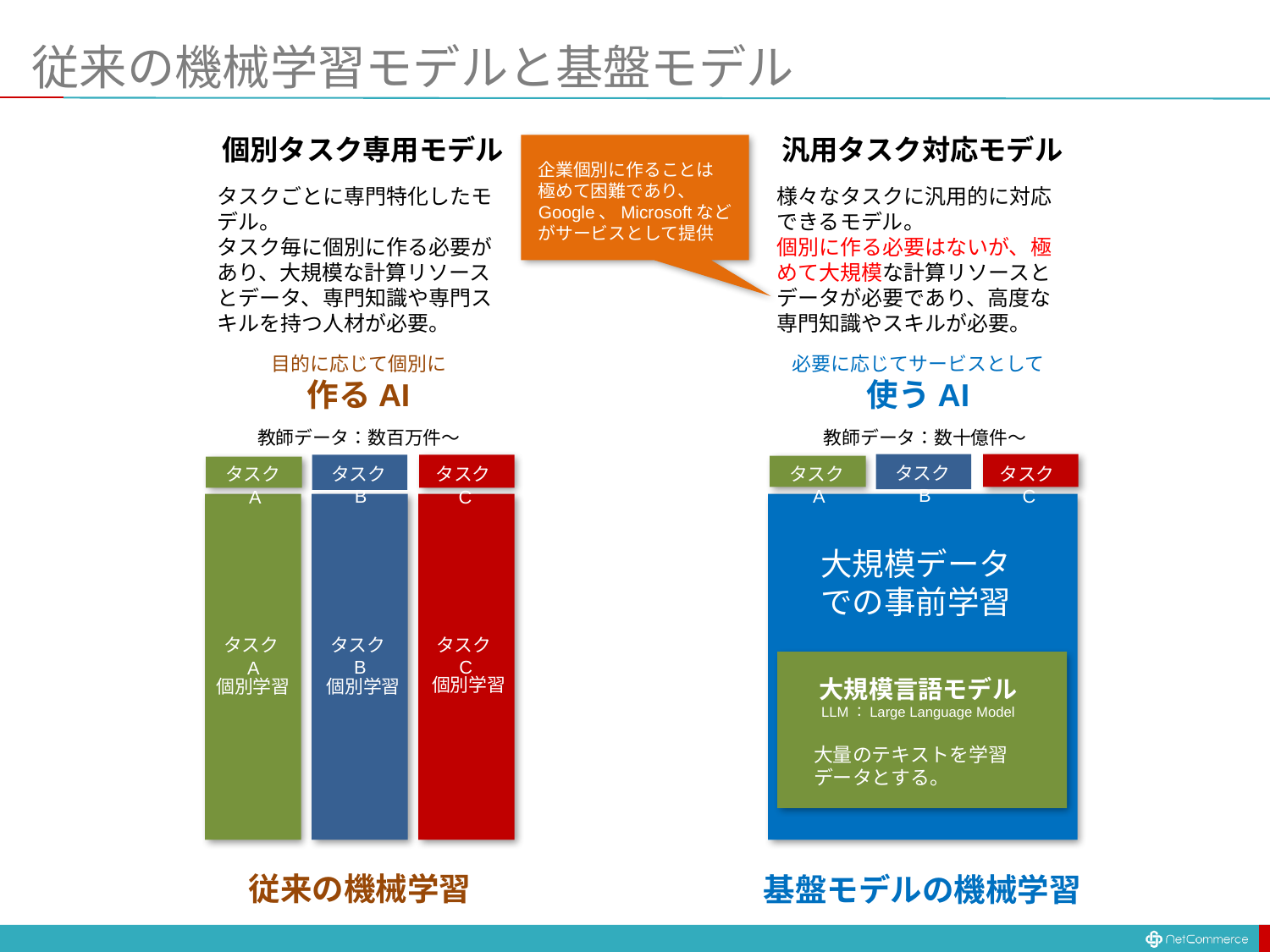

# 従来の機械学習モデルと基盤モデル
個別タスク専用モデル

タスクごとに専門特化したモデル。
タスク毎に個別に作る必要があり、大規模な計算リソースとデータ、専門知識や専門スキルを持つ人材が必要。
汎用タスク対応モデル

様々なタスクに汎用的に対応できるモデル。
個別に作る必要はないが、極めて大規模な計算リソースとデータが必要であり、高度な専門知識やスキルが必要。
教師データ：数十億件〜

タスクB

タスクA
タスクC

大規模データ
での事前学習

大規模言語モデル
LLM：Large Language Model
大量のテキストを学習
データとする。
基盤モデルの機械学習

企業個別に作ることは
極めて困難であり、
Google、Microsoftなど
がサービスとして提供
必要に応じてサービスとして
使うAI
目的に応じて個別に
作るAI
教師データ：数百万件〜

タスクB

タスクA
タスクC

タスクB
タスクC
タスクA
個別学習
個別学習
個別学習
従来の機械学習